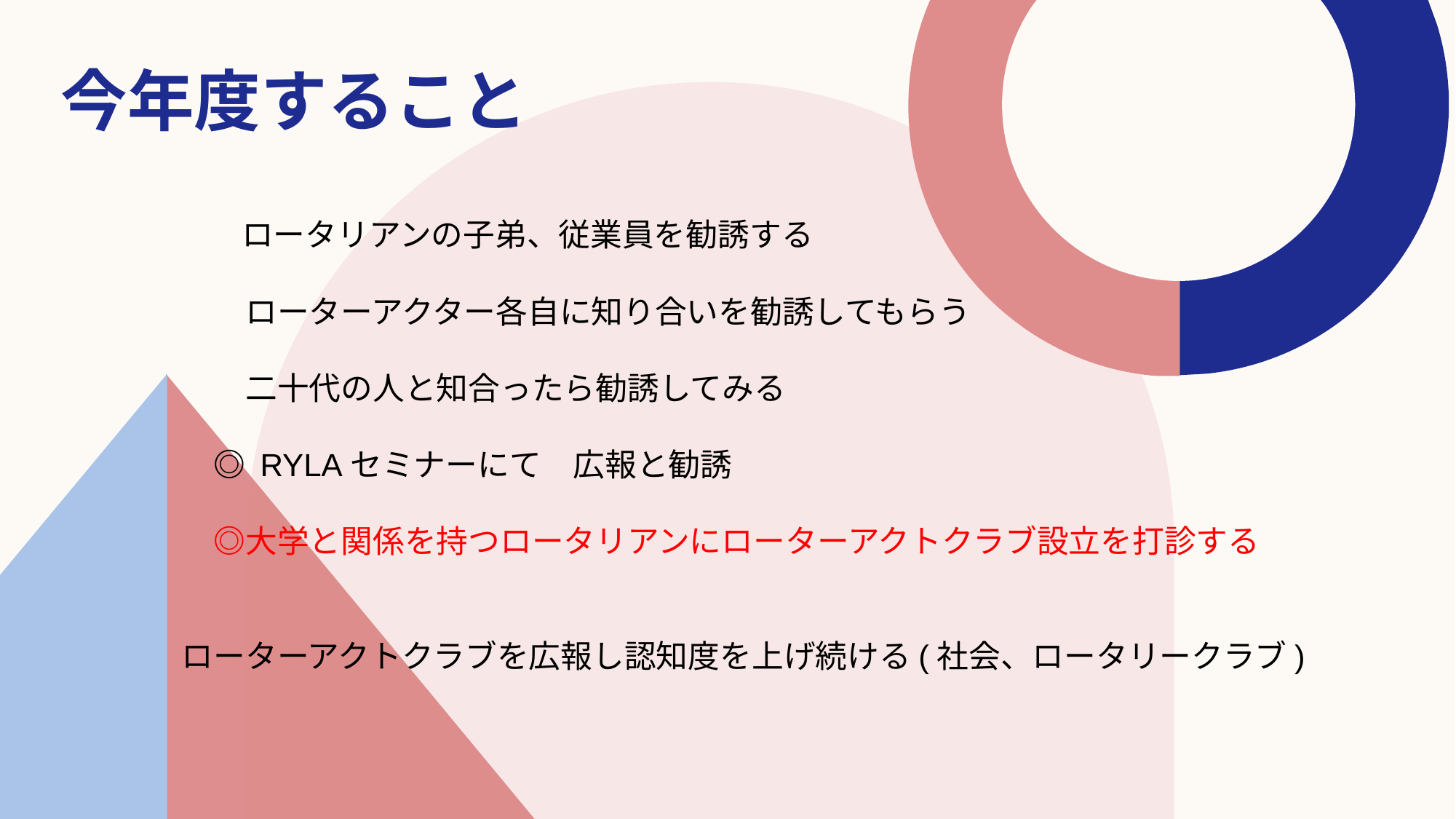

今年度すること
# ロータリアンの子弟、従業員を勧誘する

　　　　　ローターアクター各自に知り合いを勧誘してもらう

　　　　　二十代の人と知合ったら勧誘してみる

　　　　◎ RYLAセミナーにて　広報と勧誘

　　　　◎大学と関係を持つロータリアンにローターアクトクラブ設立を打診する

　　　ローターアクトクラブを広報し認知度を上げ続ける(社会、ロータリークラブ)